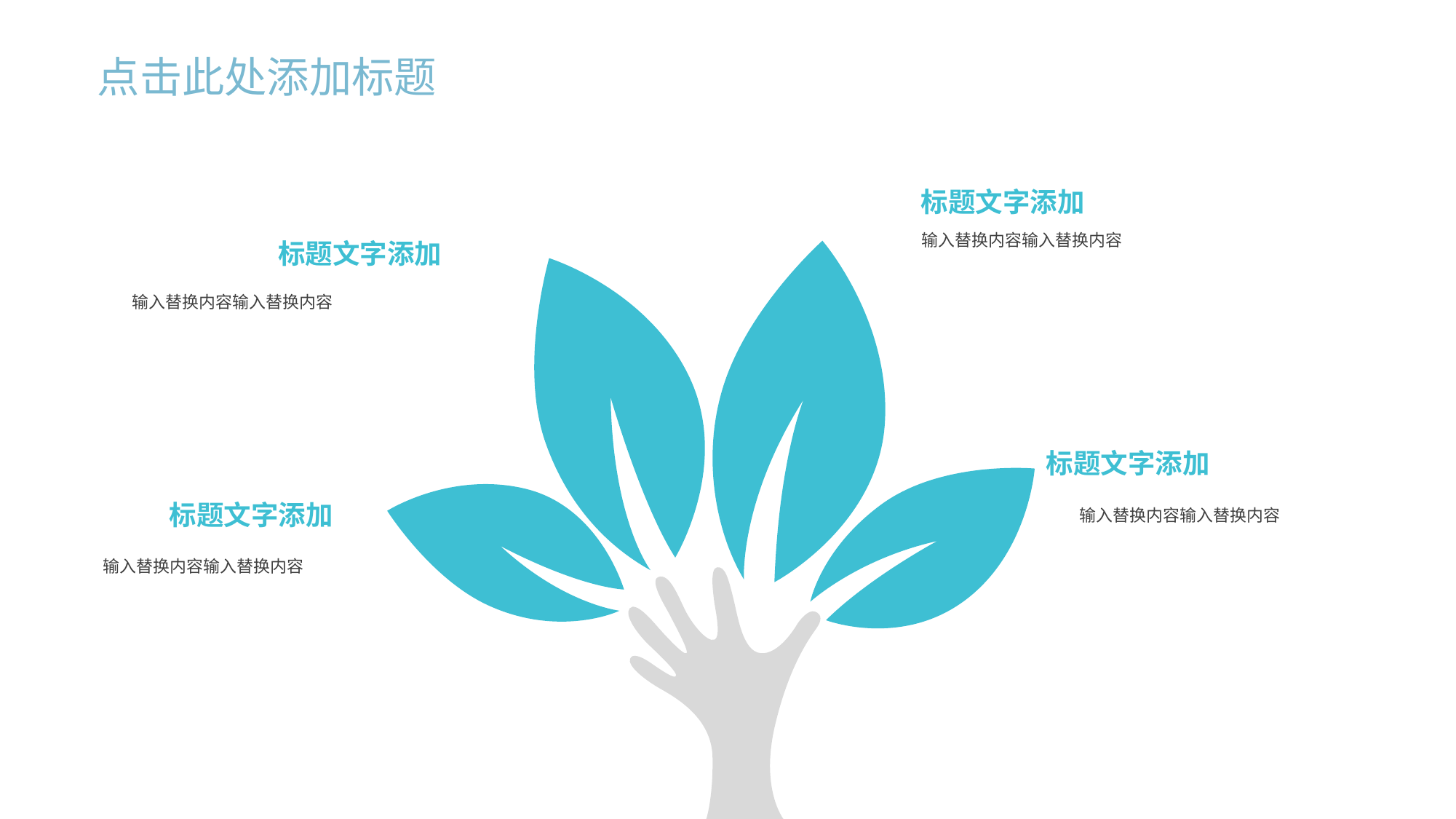

点击此处添加标题
标题文字添加
输入替换内容输入替换内容
标题文字添加
输入替换内容输入替换内容

标题文字添加
输入替换内容输入替换内容

标题文字添加
输入替换内容输入替换内容